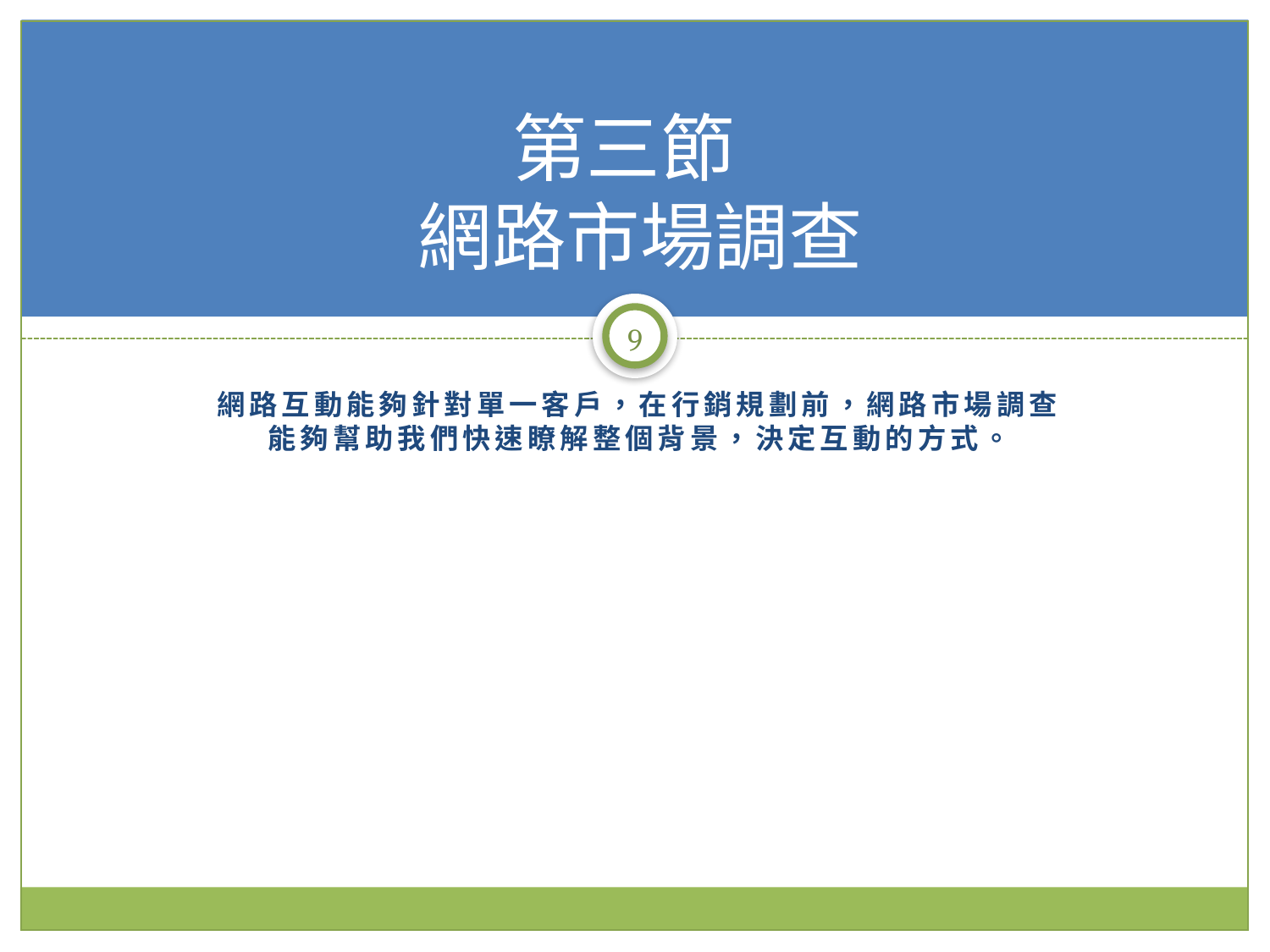

# 第三節 網路市場調查
9
網路互動能夠針對單一客戶，在行銷規劃前，網路市場調查能夠幫助我們快速瞭解整個背景，決定互動的方式。